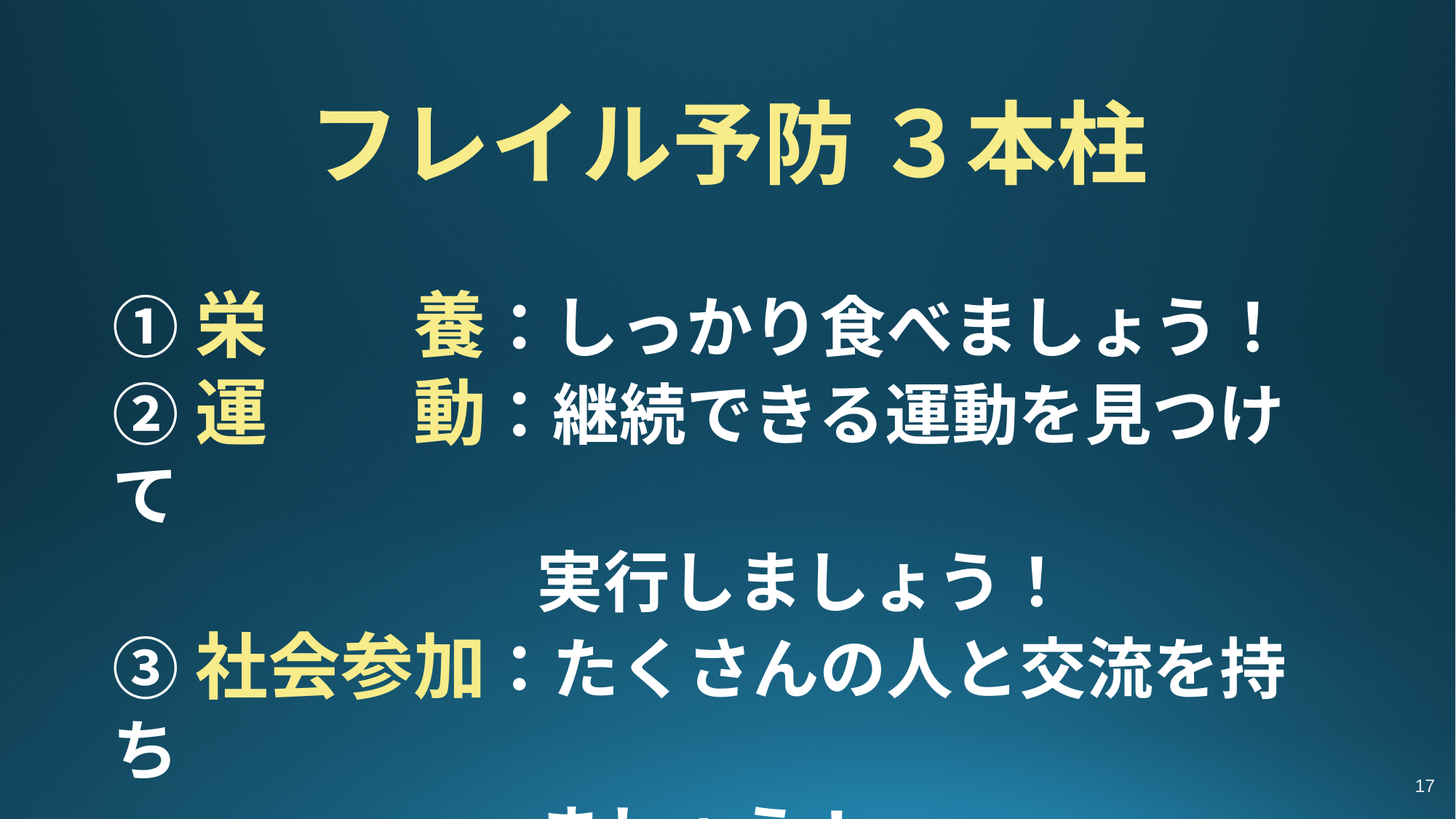

フレイル予防 ３本柱
①栄　　養：しっかり食べましょう！
②運　　動：継続できる運動を見つけて
　　　　　　実行しましょう！
③社会参加：たくさんの人と交流を持ち
　　　　　　ましょう！
17